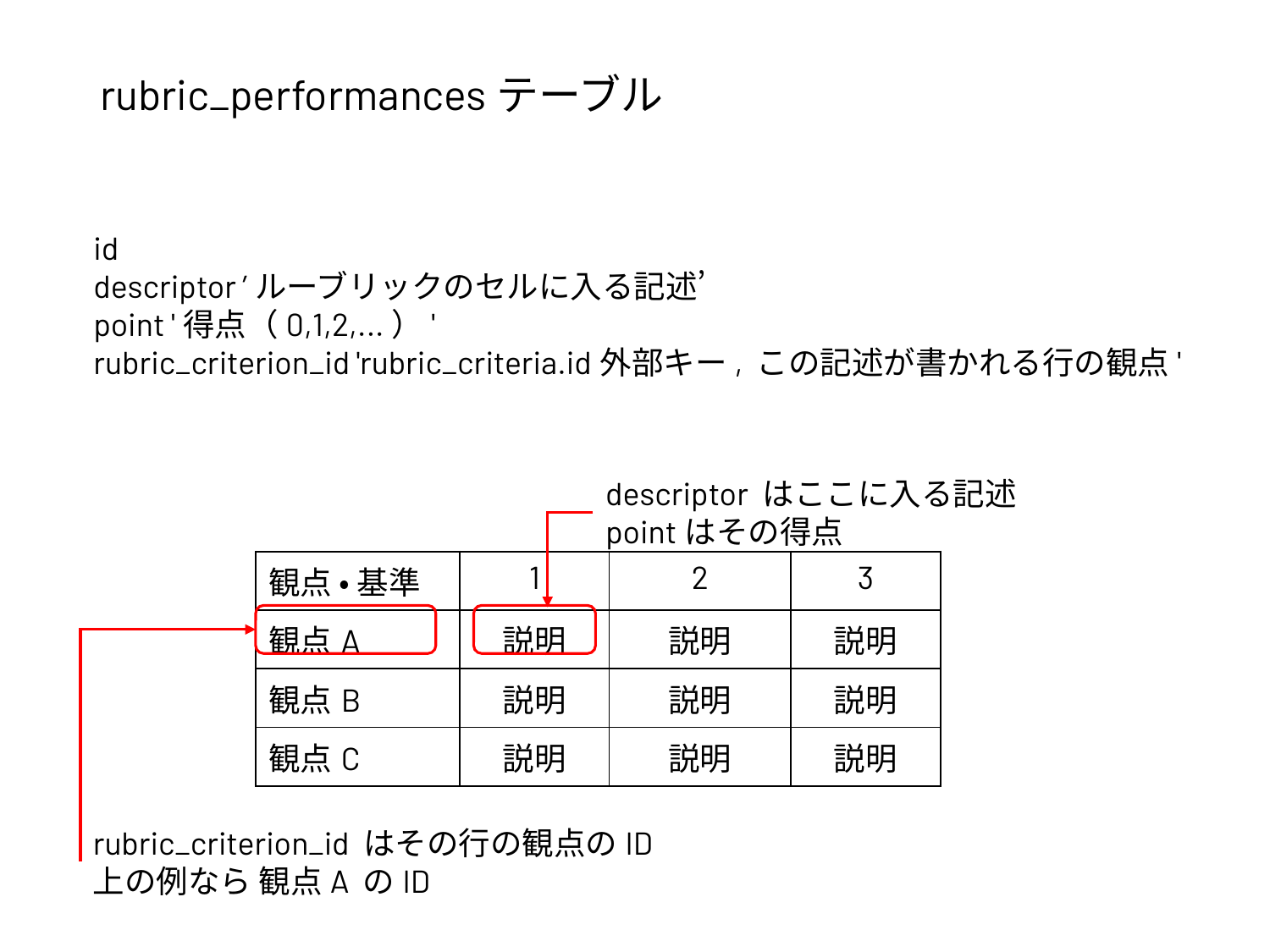

# rubric_performancesテーブル
 id
 descriptor ’ルーブリックのセルに入る記述’
 point '得点（0,1,2,...）'
 rubric_criterion_id 'rubric_criteria.id外部キー, この記述が書かれる行の観点'
descriptor はここに入る記述
pointはその得点
| 観点 ・ 基準 | 1 | 2 | 3 |
| --- | --- | --- | --- |
| 観点A | 説明 | 説明 | 説明 |
| 観点B | 説明 | 説明 | 説明 |
| 観点C | 説明 | 説明 | 説明 |

rubric_criterion_id はその行の観点のID
上の例なら 観点A のID